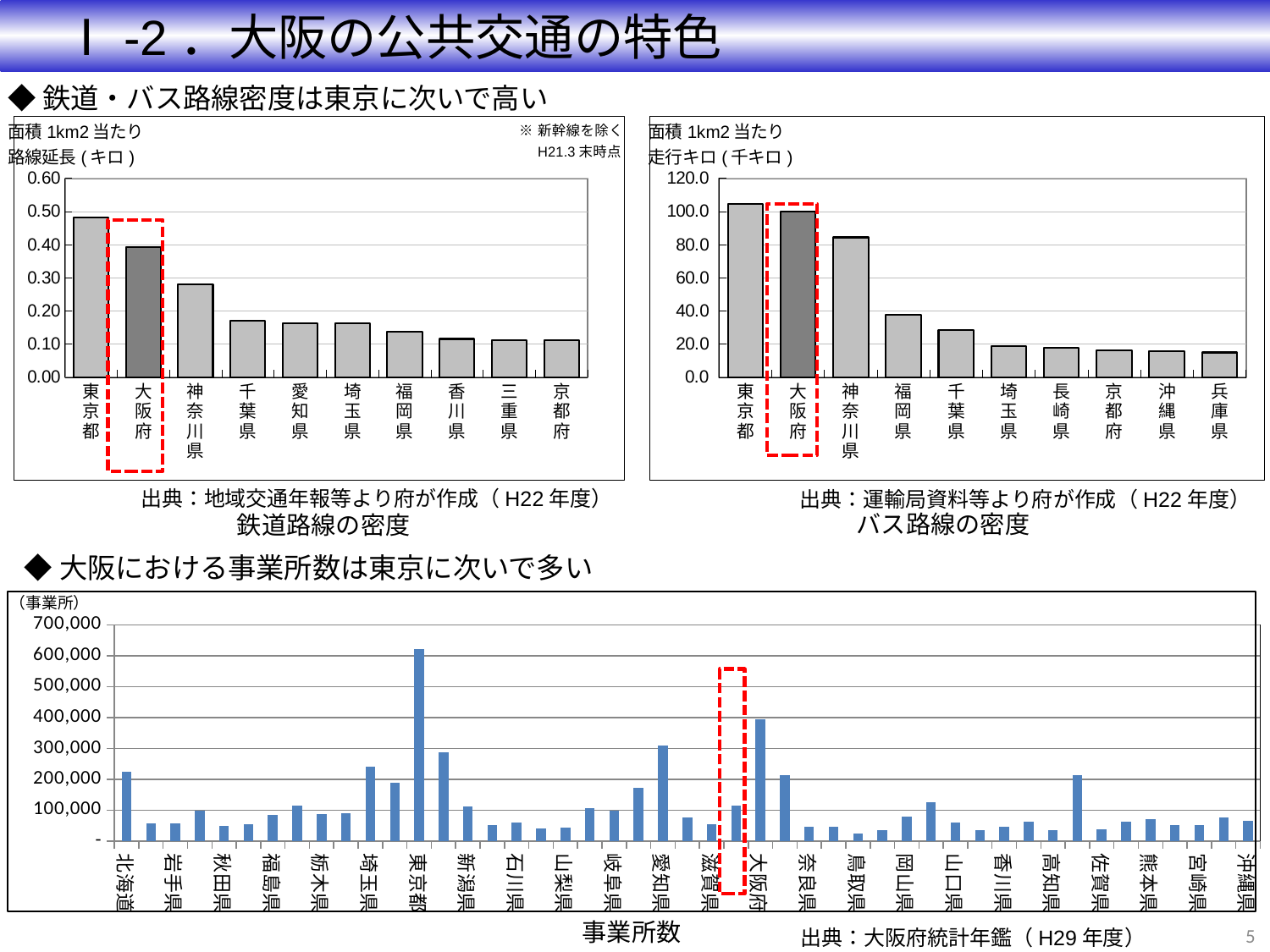

Ⅰ-2．大阪の公共交通の特色
◆鉄道・バス路線密度は東京に次いで高い

### Chart

| Category | 鉄道路線の密度 |
|---|---|
| 東京都 | 0.48128 |
| 大阪府 | 0.39278998351303945 |
| 神奈川県 | 0.2805212222562566 |
| 千葉県 | 0.1702833207283728 |
| 愛知県 | 0.1625931260938928 |
| 埼玉県 | 0.16236937650896627 |
| 福岡県 | 0.1369835491155741 |
| 香川県 | 0.11553239223460324 |
| 三重県 | 0.11093474945778888 |
| 京都府 | 0.11087724166036231 |

### Chart

| Category | 千キロ/1㎞2 |
|---|---|
| 東京都 | 104.5056 |
| 大阪府 | 100.02791721754886 |
| 神奈川県 | 84.34180788621856 |
| 福岡県 | 37.56298671552909 |
| 千葉県 | 28.674345996470613 |
| 埼玉県 | 18.997769955214803 |
| 長崎県 | 17.790530846484934 |
| 京都府 | 16.420019899375923 |
| 沖縄県 | 15.785427146717044 |
| 兵庫県 | 14.940931119456227 |

出典：地域交通年報等より府が作成（H22年度）
出典：運輸局資料等より府が作成（H22年度）
バス路線の密度
鉄道路線の密度
◆大阪における事業所数は東京に次いで多い
（事業所）

### Chart

| Category |  |
|---|---|
| 北海道 | 224718.0 |
| 青森県 | 58116.0 |
| 岩手県 | 58415.0 |
| 宮城県 | 97974.0 |
| 秋田県 | 48769.0 |
| 山形県 | 55778.0 |
| 福島県 | 85960.0 |
| 茨城県 | 115007.0 |
| 栃木県 | 86088.0 |
| 群馬県 | 90231.0 |
| 埼玉県 | 240542.0 |
| 千葉県 | 188740.0 |
| 東京都 | 621671.0 |
| 神奈川県 | 287942.0 |
| 新潟県 | 112948.0 |
| 富山県 | 51785.0 |
| 石川県 | 59770.0 |
| 福井県 | 41644.0 |
| 山梨県 | 42387.0 |
| 長野県 | 106030.0 |
| 岐阜県 | 98527.0 |
| 静岡県 | 172031.0 |
| 愛知県 | 309867.0 |
| 三重県 | 77168.0 |
| 滋賀県 | 55262.0 |
| 京都府 | 113774.0 |
| 大阪府 | 392940.0 |
| 兵庫県 | 214169.0 |
| 奈良県 | 46487.0 |
| 和歌山県 | 47247.0 |
| 鳥取県 | 25718.0 |
| 島根県 | 34987.0 |
| 岡山県 | 79870.0 |
| 広島県 | 127057.0 |
| 山口県 | 61385.0 |
| 徳島県 | 35853.0 |
| 香川県 | 46774.0 |
| 愛媛県 | 63310.0 |
| 高知県 | 35366.0 |
| 福岡県 | 212649.0 |
| 佐賀県 | 37479.0 |
| 長崎県 | 62028.0 |
| 熊本県 | 72144.0 |
| 大分県 | 52973.0 |
| 宮崎県 | 51475.0 |
| 鹿児島県 | 75443.0 |
| 沖縄県 | 64285.0 |
事業所数
5
出典：大阪府統計年鑑（H29年度）